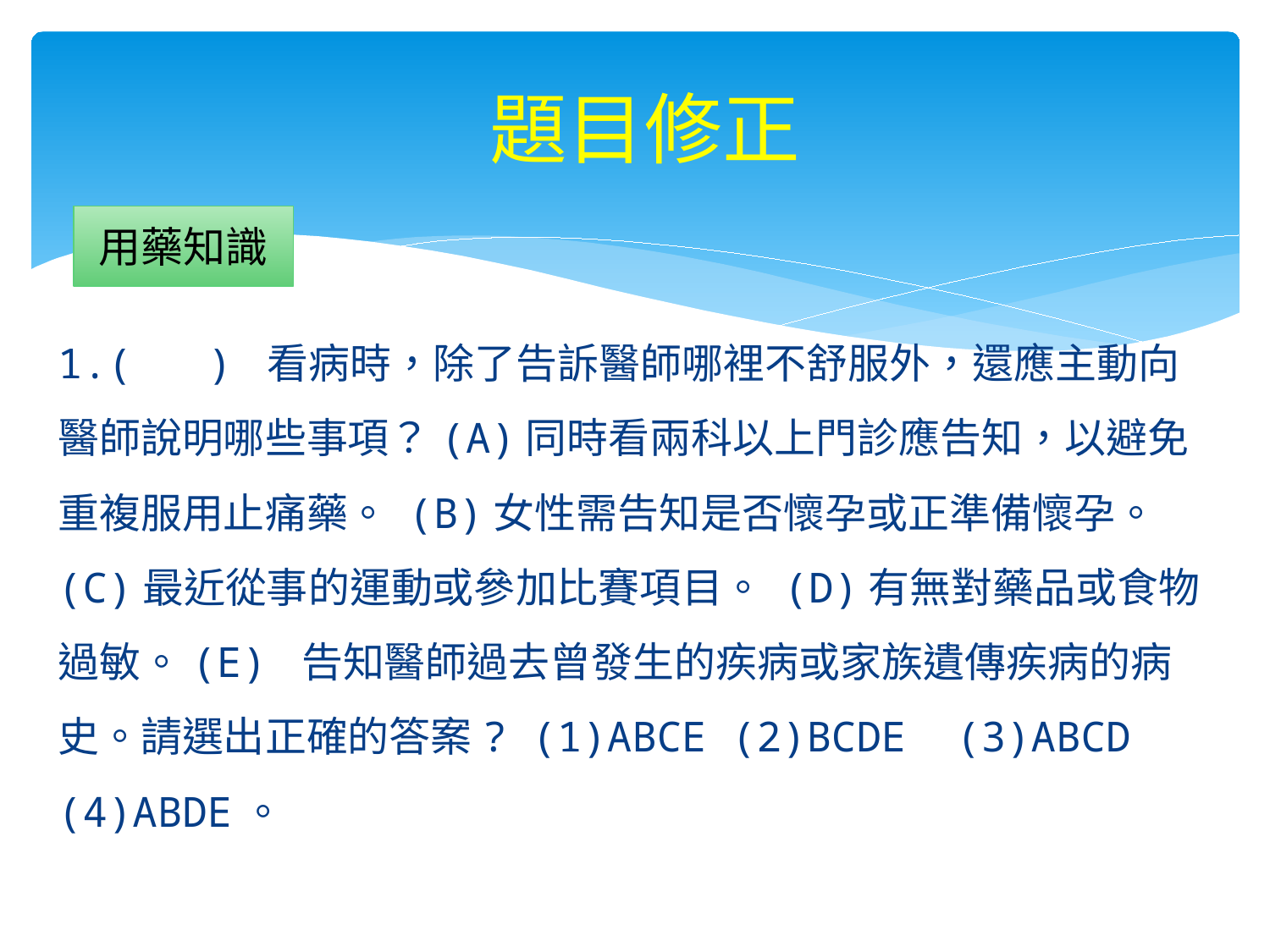

# 題目修正
用藥知識
1.(   ) 看病時，除了告訴醫師哪裡不舒服外，還應主動向醫師說明哪些事項？(A)同時看兩科以上門診應告知，以避免重複服用止痛藥。 (B)女性需告知是否懷孕或正準備懷孕。 (C)最近從事的運動或參加比賽項目。 (D)有無對藥品或食物過敏。(E) 告知醫師過去曾發生的疾病或家族遺傳疾病的病史。請選出正確的答案? (1)ABCE (2)BCDE  (3)ABCD  (4)ABDE。